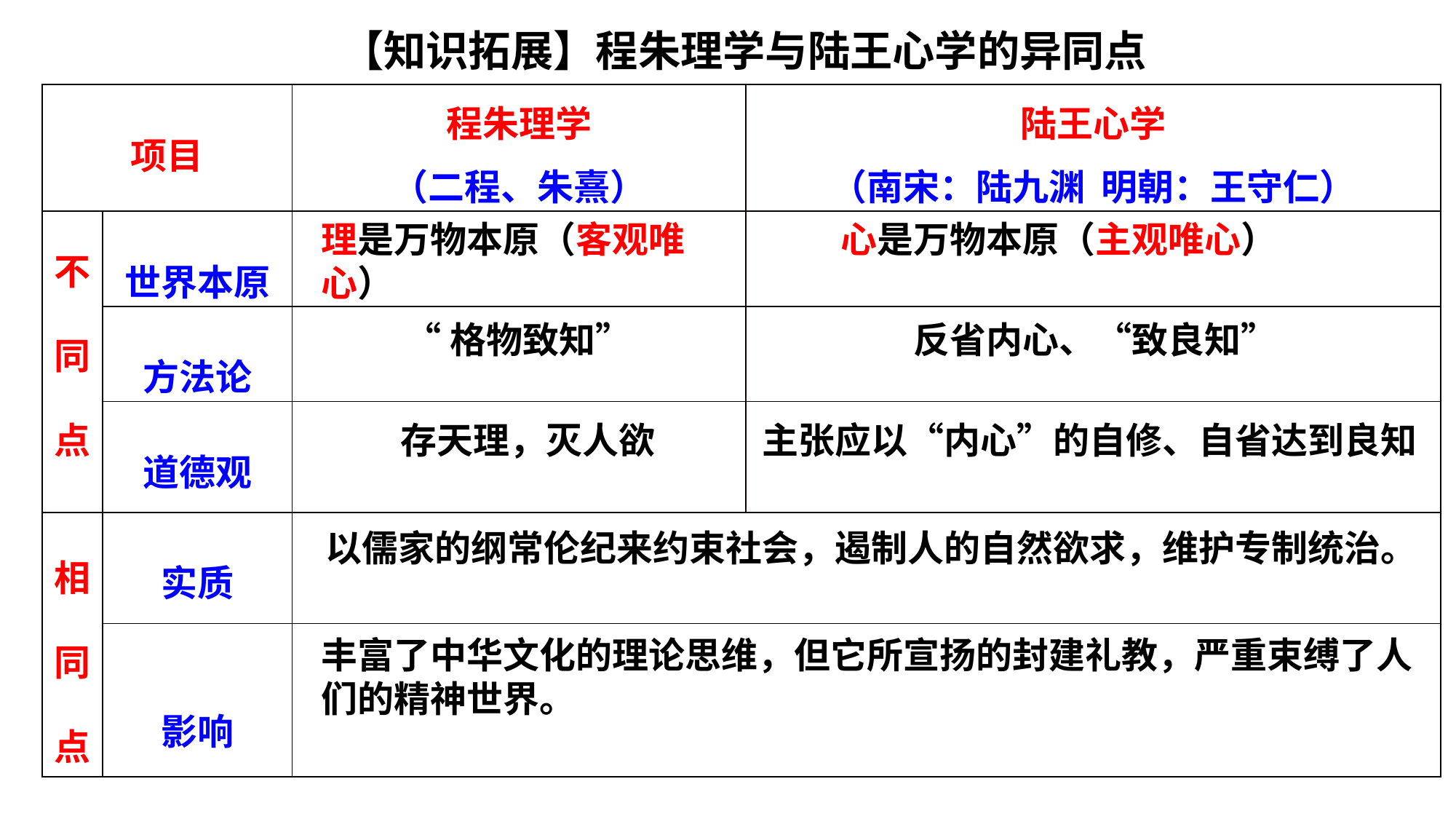

【知识拓展】程朱理学与陆王心学的异同点

| 项目 |  | 程朱理学 （二程、朱熹） | 陆王心学 （南宋：陆九渊 明朝：王守仁） |
| --- | --- | --- | --- |
| 不同点 | 世界本原 |  |  |
|  | 方法论 |  |  |
|  | 道德观 |  |  |
| 相同点 | 实质 |  |  |
|  | 影响 |  |  |
理是万物本原（客观唯心）
心是万物本原（主观唯心）
“格物致知”
反省内心、“致良知”
存天理，灭人欲
主张应以“内心”的自修、自省达到良知
以儒家的纲常伦纪来约束社会，遏制人的自然欲求，维护专制统治。
丰富了中华文化的理论思维，但它所宣扬的封建礼教，严重束缚了人们的精神世界。